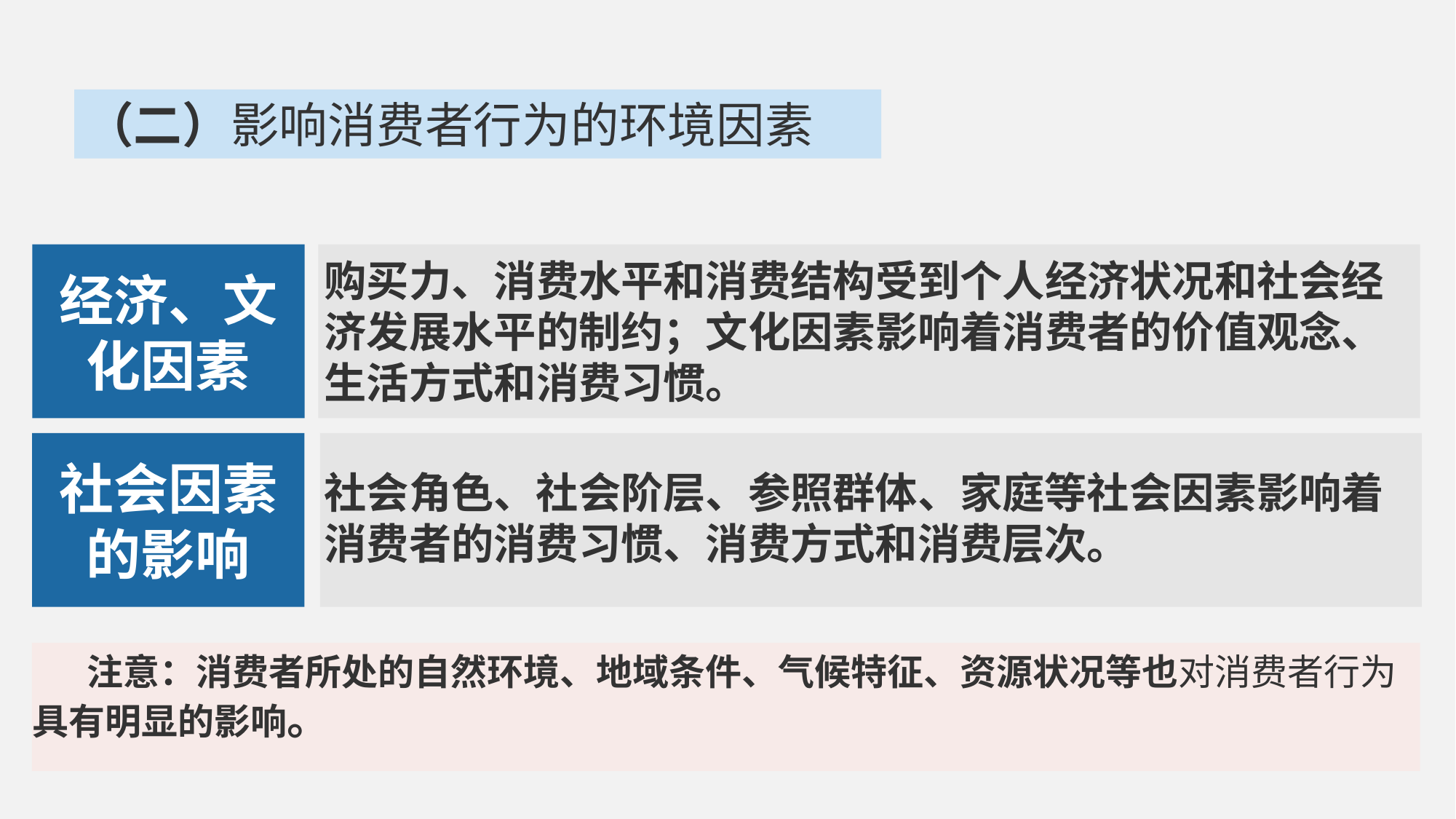

（二）影响消费者行为的环境因素
经济、文化因素

购买力、消费水平和消费结构受到个人经济状况和社会经济发展水平的制约；文化因素影响着消费者的价值观念、生活方式和消费习惯。
社会因素的影响

社会角色、社会阶层、参照群体、家庭等社会因素影响着消费者的消费习惯、消费方式和消费层次。

注意：消费者所处的自然环境、地域条件、气候特征、资源状况等也对消费者行为具有明显的影响。